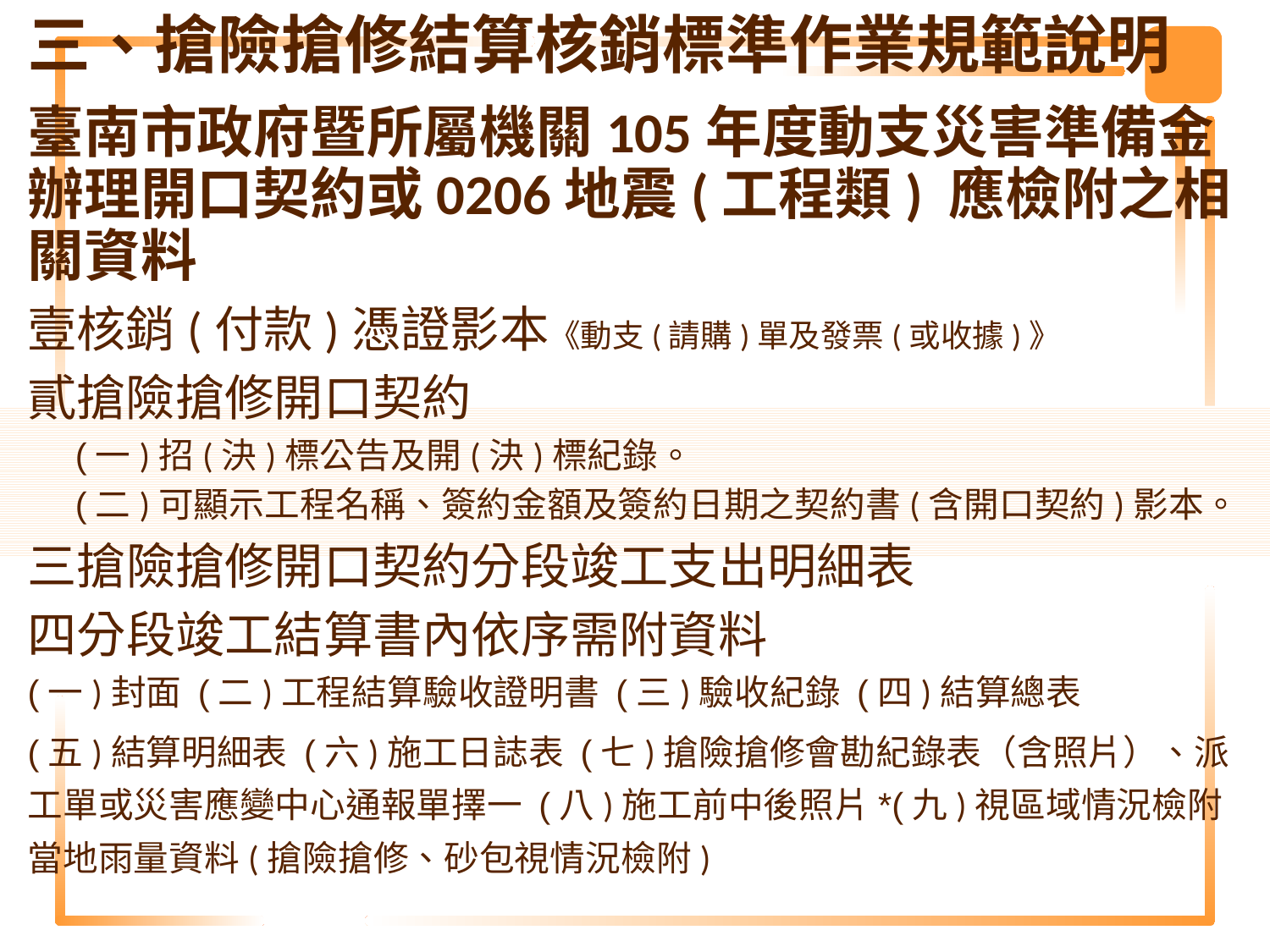

# 三、搶險搶修結算核銷標準作業規範說明
臺南市政府暨所屬機關105年度動支災害準備金辦理開口契約或0206地震(工程類) 應檢附之相關資料
核銷(付款)憑證影本《動支(請購)單及發票(或收據)》
搶險搶修開口契約
(一)招(決)標公告及開(決)標紀錄。
(二)可顯示工程名稱、簽約金額及簽約日期之契約書(含開口契約)影本。
三搶險搶修開口契約分段竣工支出明細表
四分段竣工結算書內依序需附資料
(一)封面 (二)工程結算驗收證明書 (三)驗收紀錄 (四)結算總表
(五)結算明細表 (六)施工日誌表 (七)搶險搶修會勘紀錄表（含照片）、派工單或災害應變中心通報單擇一 (八)施工前中後照片*(九)視區域情況檢附當地雨量資料(搶險搶修、砂包視情況檢附)